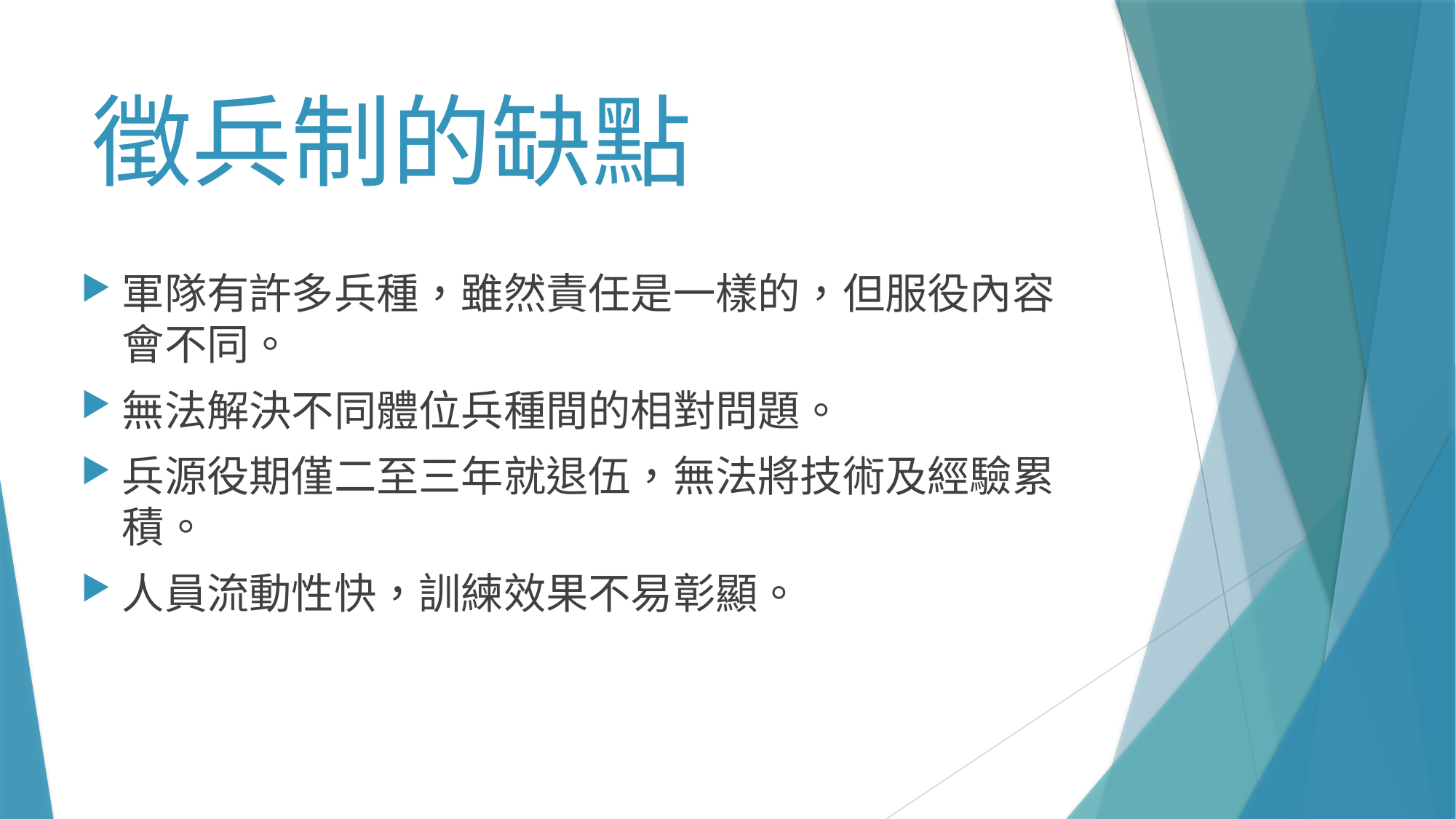

# 徵兵制的缺點
軍隊有許多兵種，雖然責任是一樣的，但服役內容會不同。
無法解決不同體位兵種間的相對問題。
兵源役期僅二至三年就退伍，無法將技術及經驗累積。
人員流動性快，訓練效果不易彰顯。